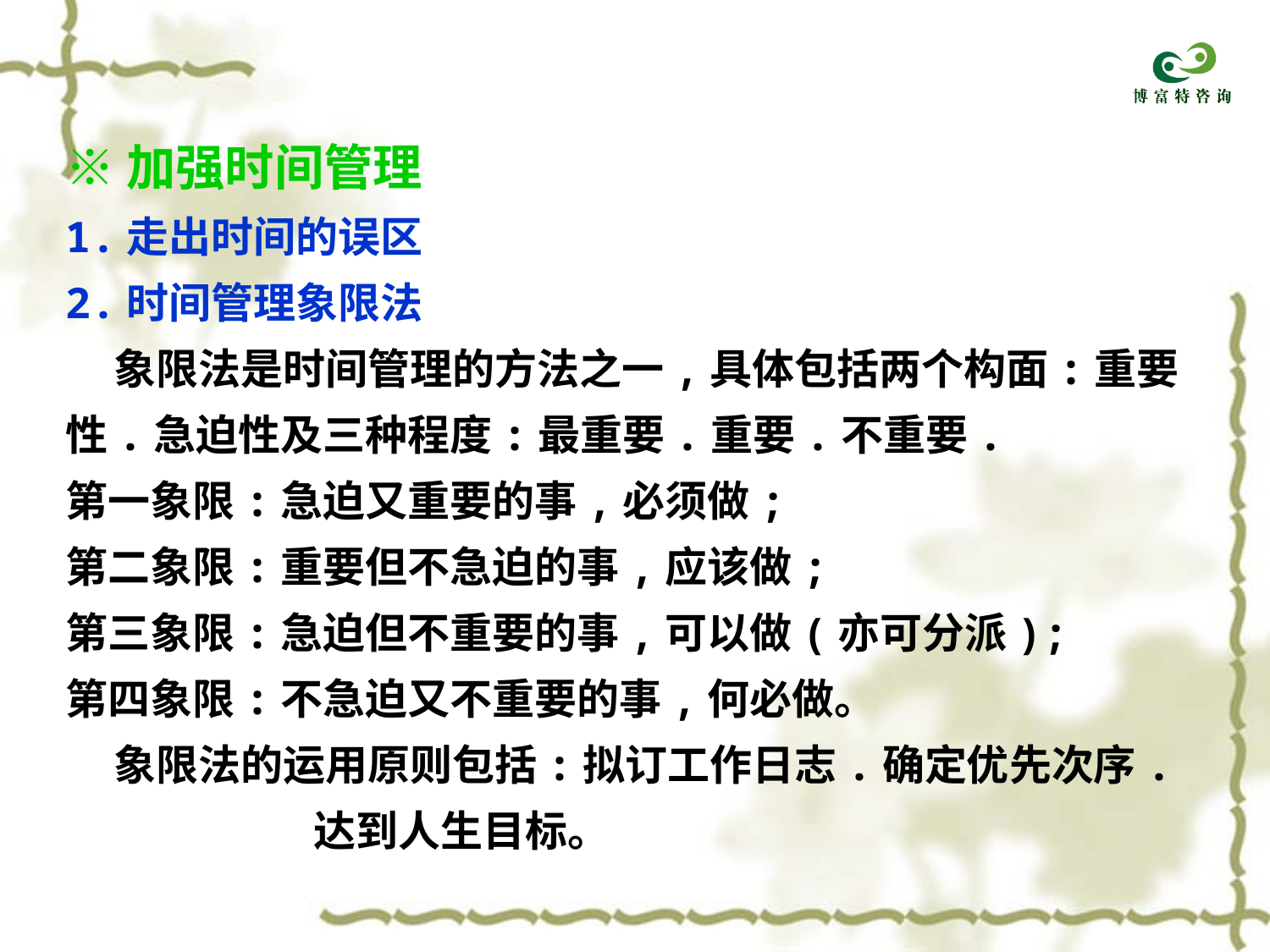

※加强时间管理
1.走出时间的误区
2.时间管理象限法
    象限法是时间管理的方法之一,具体包括两个构面:重要
性.急迫性及三种程度:最重要.重要.不重要.
第一象限:急迫又重要的事,必须做;
第二象限:重要但不急迫的事,应该做;
第三象限:急迫但不重要的事,可以做(亦可分派);
第四象限:不急迫又不重要的事,何必做。
    象限法的运用原则包括:拟订工作日志.确定优先次序.
                         达到人生目标。